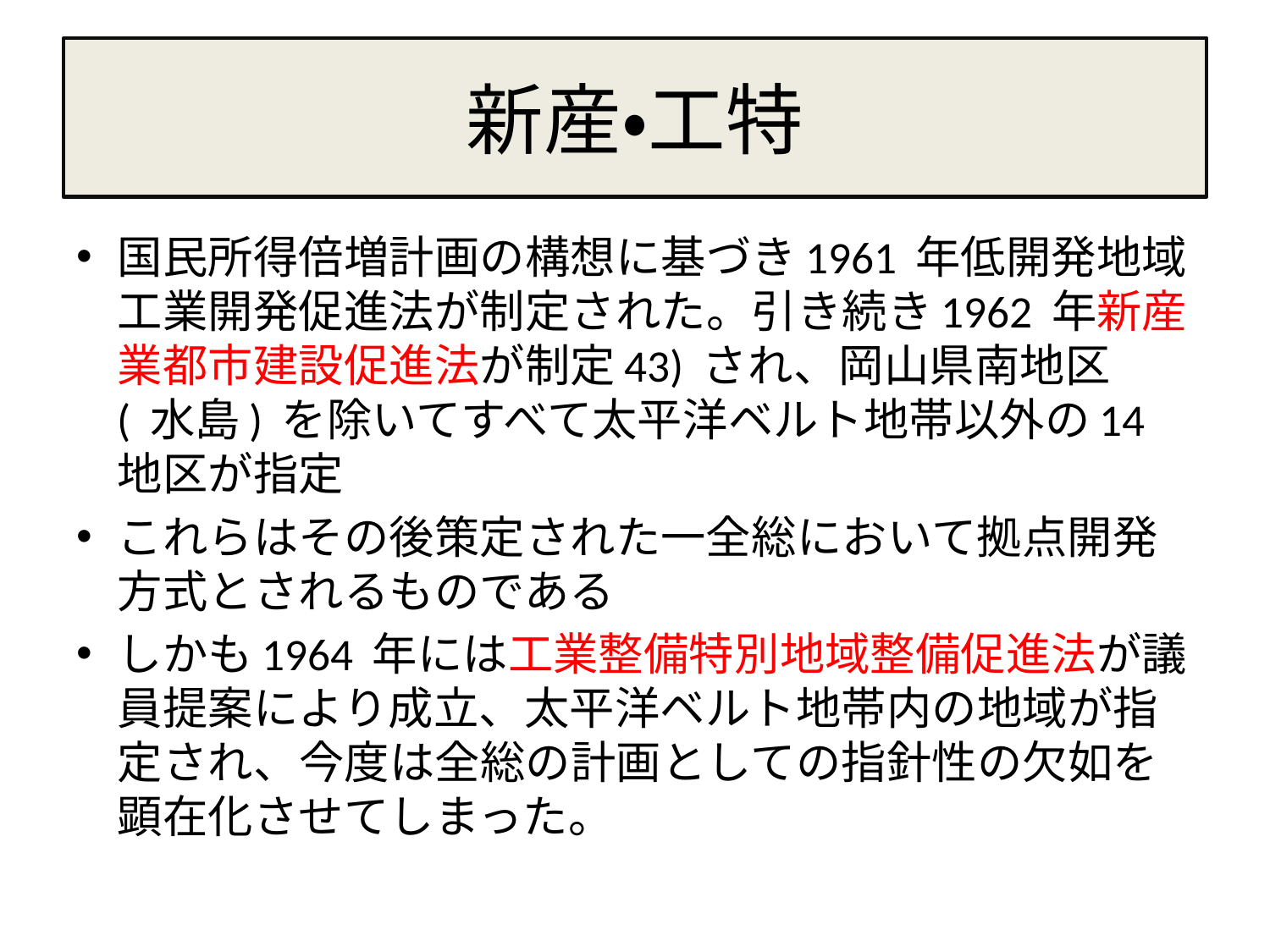

# 新産・工特
国民所得倍増計画の構想に基づき1961 年低開発地域工業開発促進法が制定された。引き続き1962 年新産業都市建設促進法が制定43) され、岡山県南地区( 水島) を除いてすべて太平洋ベルト地帯以外の14 地区が指定
これらはその後策定された一全総において拠点開発方式とされるものである
しかも1964 年には工業整備特別地域整備促進法が議員提案により成立、太平洋ベルト地帯内の地域が指定され、今度は全総の計画としての指針性の欠如を顕在化させてしまった。